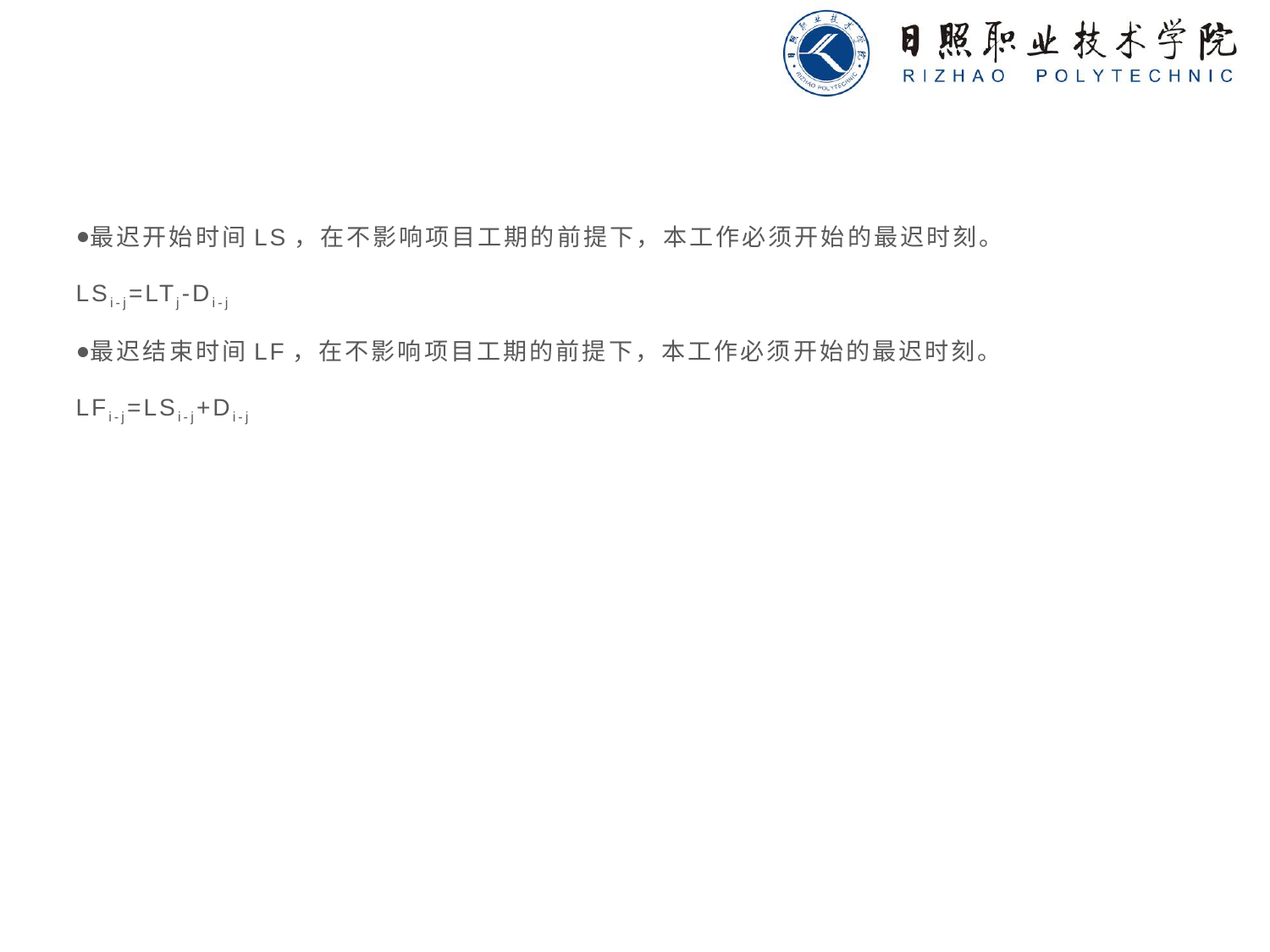

#
最迟开始时间LS，在不影响项目工期的前提下，本工作必须开始的最迟时刻。
LSi-j=LTj-Di-j
最迟结束时间LF，在不影响项目工期的前提下，本工作必须开始的最迟时刻。
LFi-j=LSi-j+Di-j